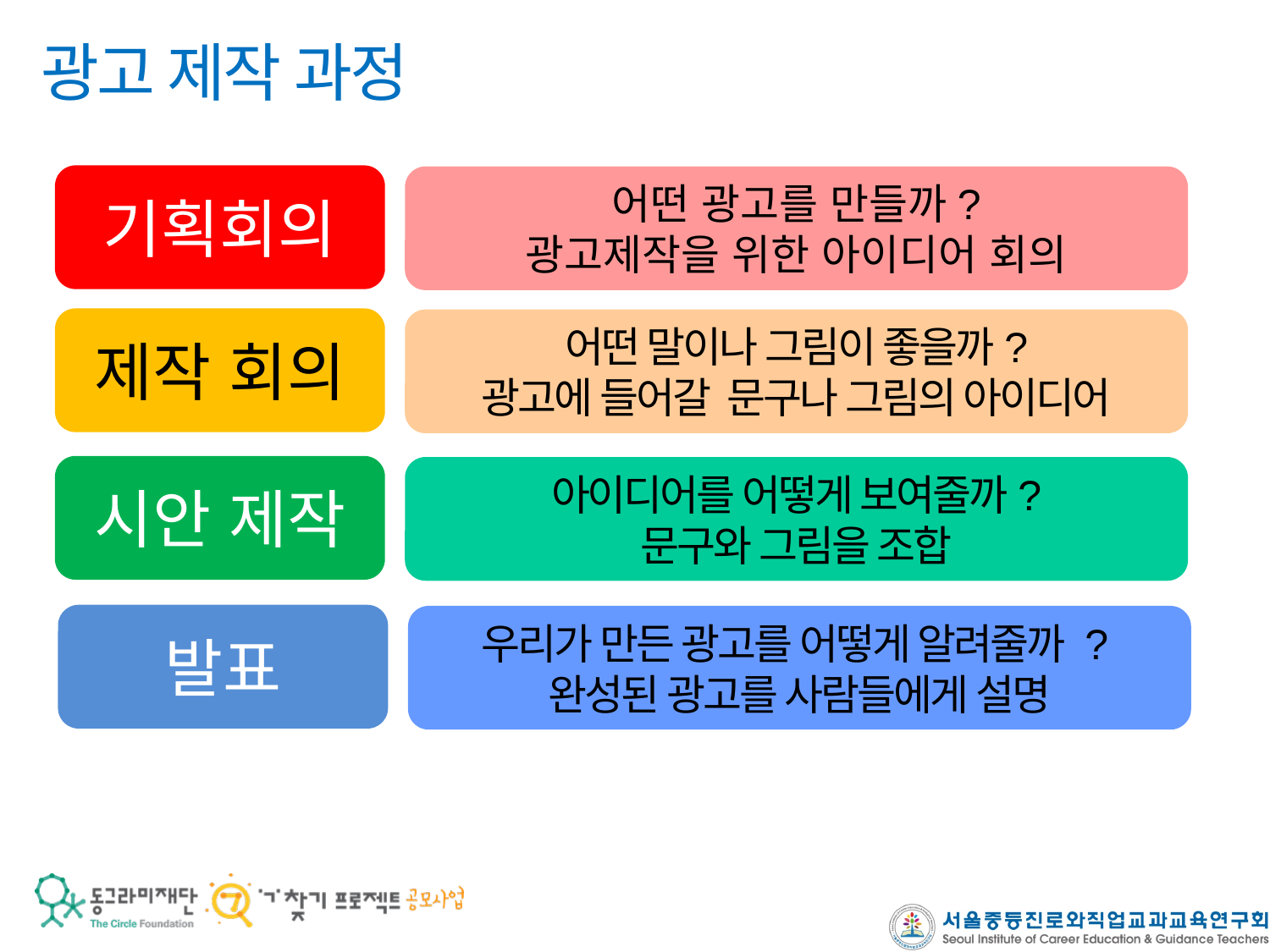

광고 제작 과정
기획회의
어떤 광고를 만들까?
광고제작을 위한 아이디어 회의
제작 회의
어떤 말이나 그림이 좋을까?
광고에 들어갈  문구나 그림의 아이디어
시안 제작
아이디어를 어떻게 보여줄까?
문구와 그림을 조합
발표
우리가 만든 광고를 어떻게 알려줄까 ?
완성된 광고를 사람들에게 설명